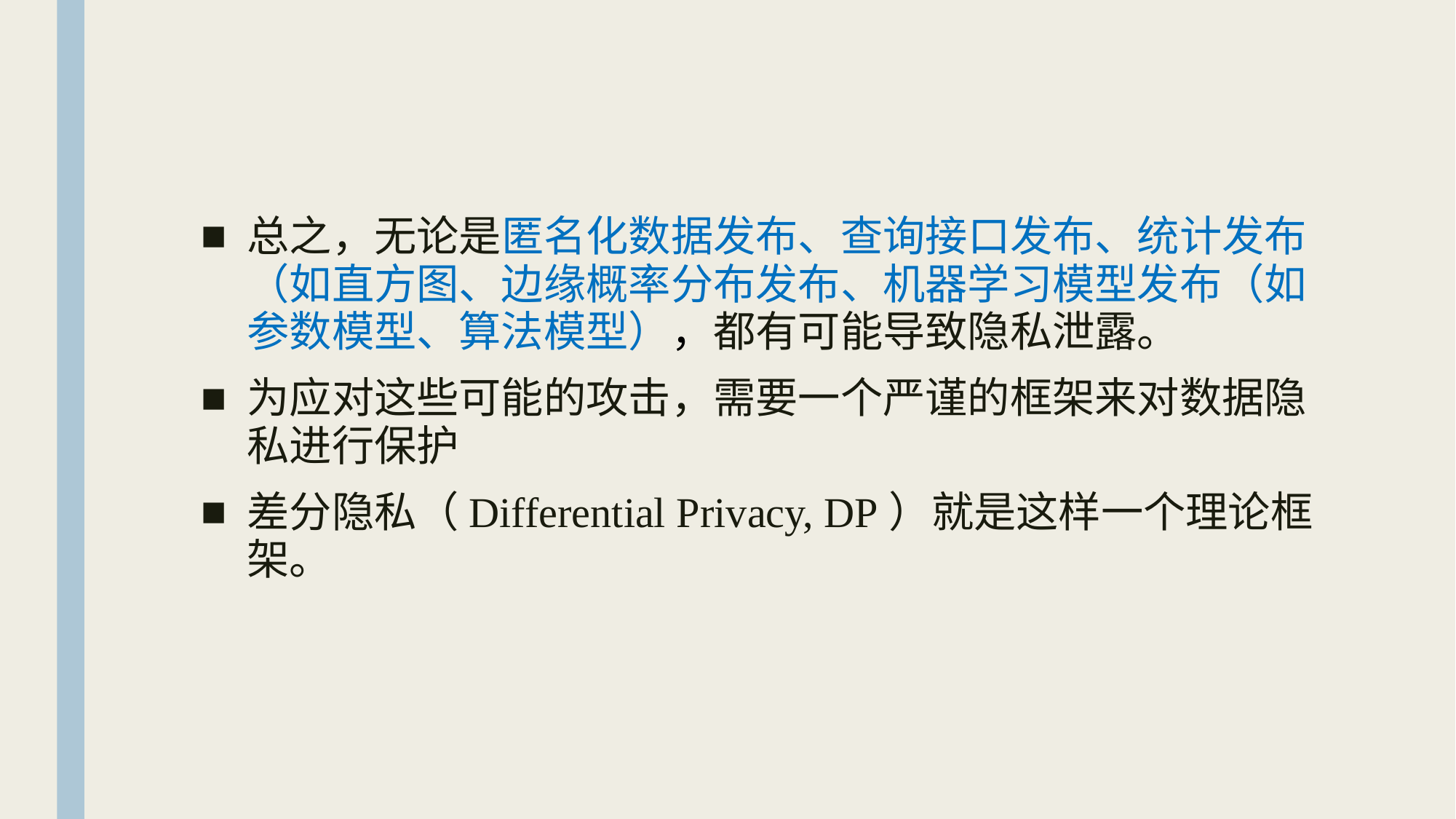

总之，无论是匿名化数据发布、查询接口发布、统计发布（如直方图、边缘概率分布发布、机器学习模型发布（如参数模型、算法模型），都有可能导致隐私泄露。
为应对这些可能的攻击，需要一个严谨的框架来对数据隐私进行保护
差分隐私（Differential Privacy, DP）就是这样一个理论框架。